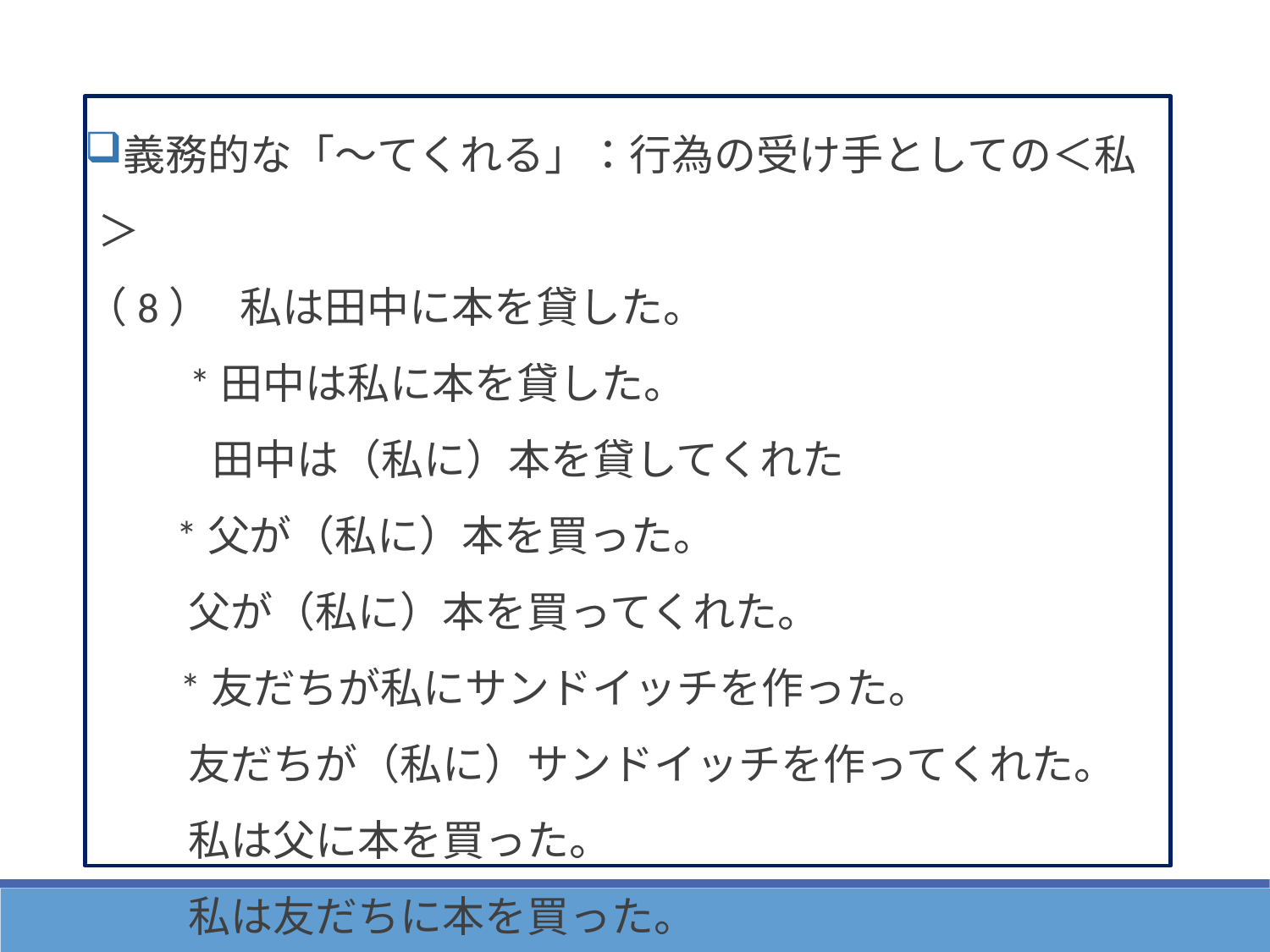

義務的な「～てくれる」：行為の受け手としての＜私＞
（8）   私は田中に本を貸した。
　　 *田中は私に本を貸した。
　　　田中は（私に）本を貸してくれた
   　*父が（私に）本を買った。
　　  父が（私に）本を買ってくれた。
　　*友だちが私にサンドイッチを作った。
　　  友だちが（私に）サンドイッチを作ってくれた。
　　  私は父に本を買った。
　　  私は友だちに本を買った。

28